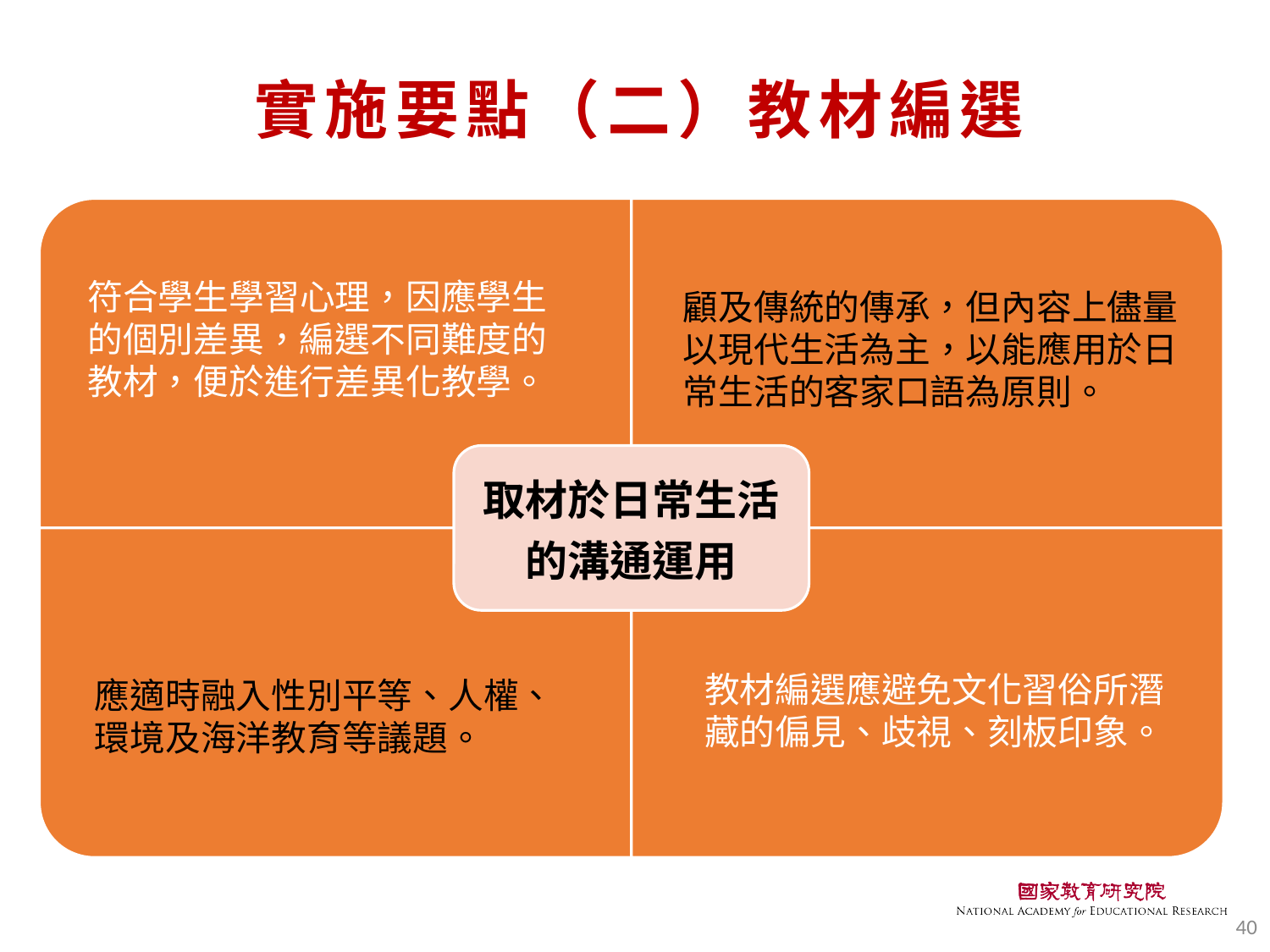

# 實施要點（二）教材編選
取材於日常生活
的溝通運用
符合學生學習心理，因應學生的個別差異，編選不同難度的教材，便於進行差異化教學。
顧及傳統的傳承，但內容上儘量以現代生活為主，以能應用於日常生活的客家口語為原則。
教材編選應避免文化習俗所潛藏的偏見、歧視、刻板印象。
應適時融入性別平等、人權、環境及海洋教育等議題。
40